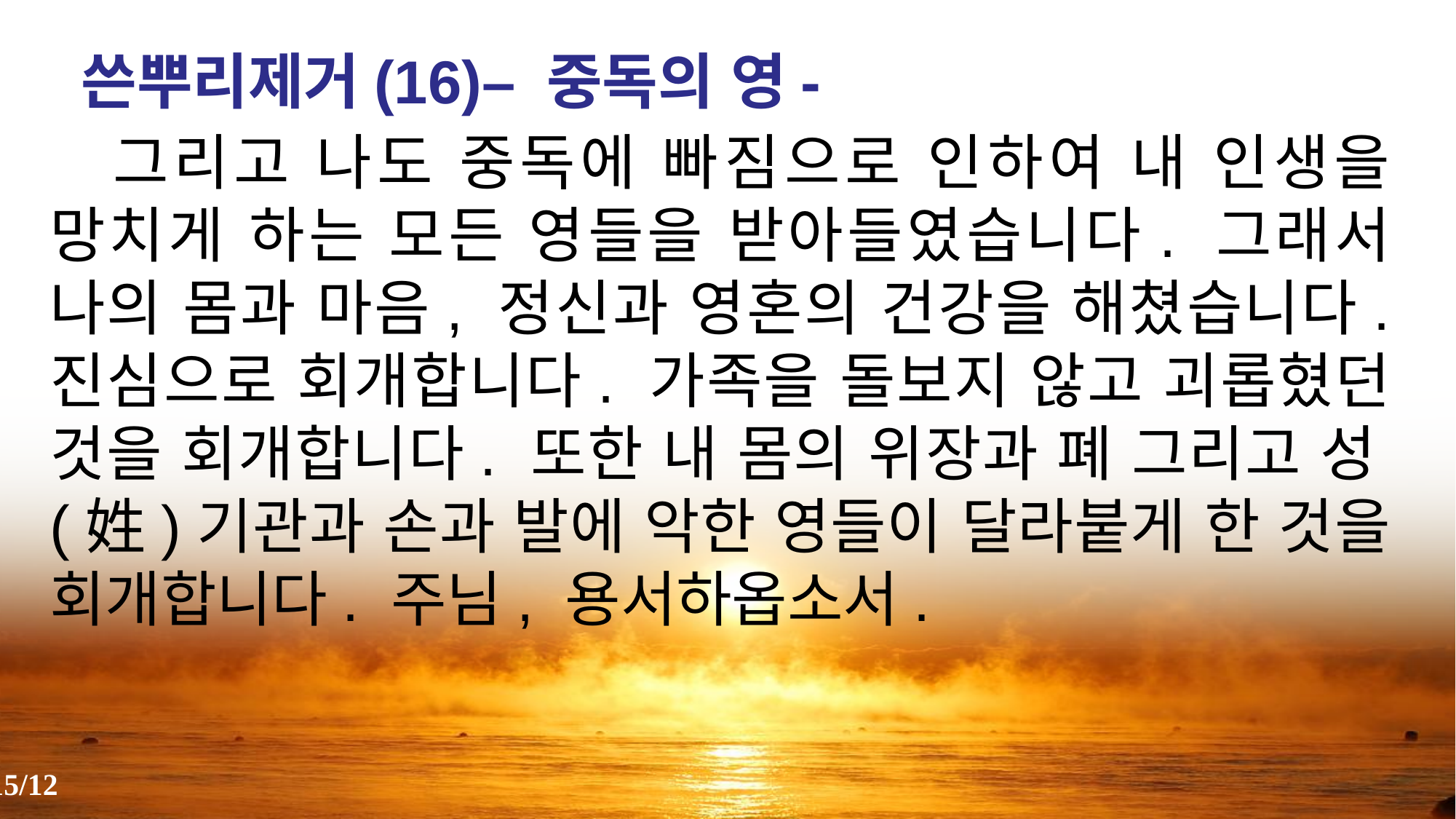

쓴뿌리제거(16)– 중독의 영-
  그리고 나도 중독에 빠짐으로 인하여 내 인생을 망치게 하는 모든 영들을 받아들였습니다. 그래서 나의 몸과 마음, 정신과 영혼의 건강을 해쳤습니다. 진심으로 회개합니다. 가족을 돌보지 않고 괴롭혔던 것을 회개합니다. 또한 내 몸의 위장과 폐 그리고 성(姓)기관과 손과 발에 악한 영들이 달라붙게 한 것을 회개합니다. 주님, 용서하옵소서.